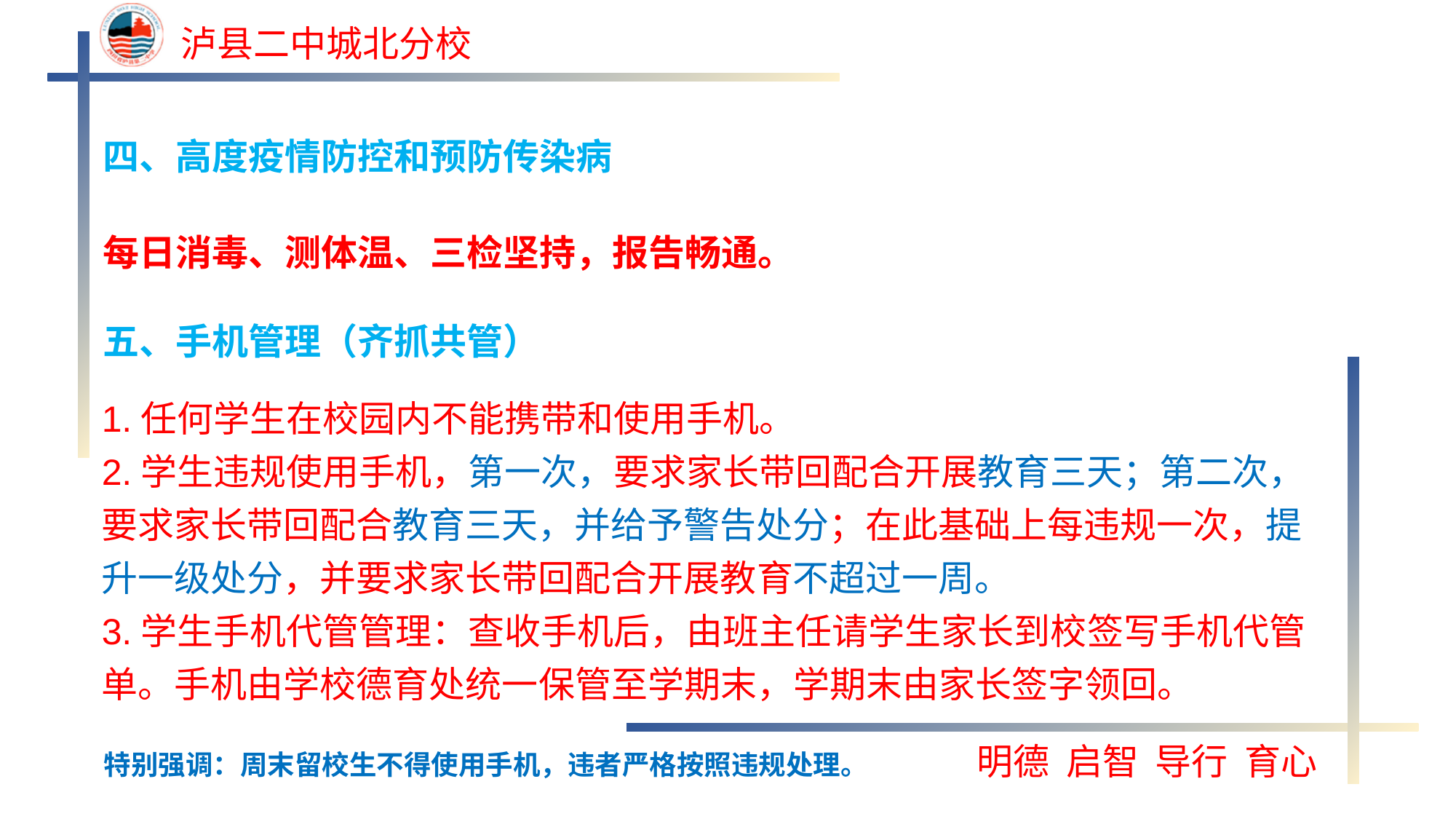

四、高度疫情防控和预防传染病

每日消毒、测体温、三检坚持，报告畅通。
五、手机管理（齐抓共管）
1.任何学生在校园内不能携带和使用手机。
2.学生违规使用手机，第一次，要求家长带回配合开展教育三天；第二次，要求家长带回配合教育三天，并给予警告处分；在此基础上每违规一次，提升一级处分，并要求家长带回配合开展教育不超过一周。
3.学生手机代管管理：查收手机后，由班主任请学生家长到校签写手机代管单。手机由学校德育处统一保管至学期末，学期末由家长签字领回。
特别强调：周末留校生不得使用手机，违者严格按照违规处理。